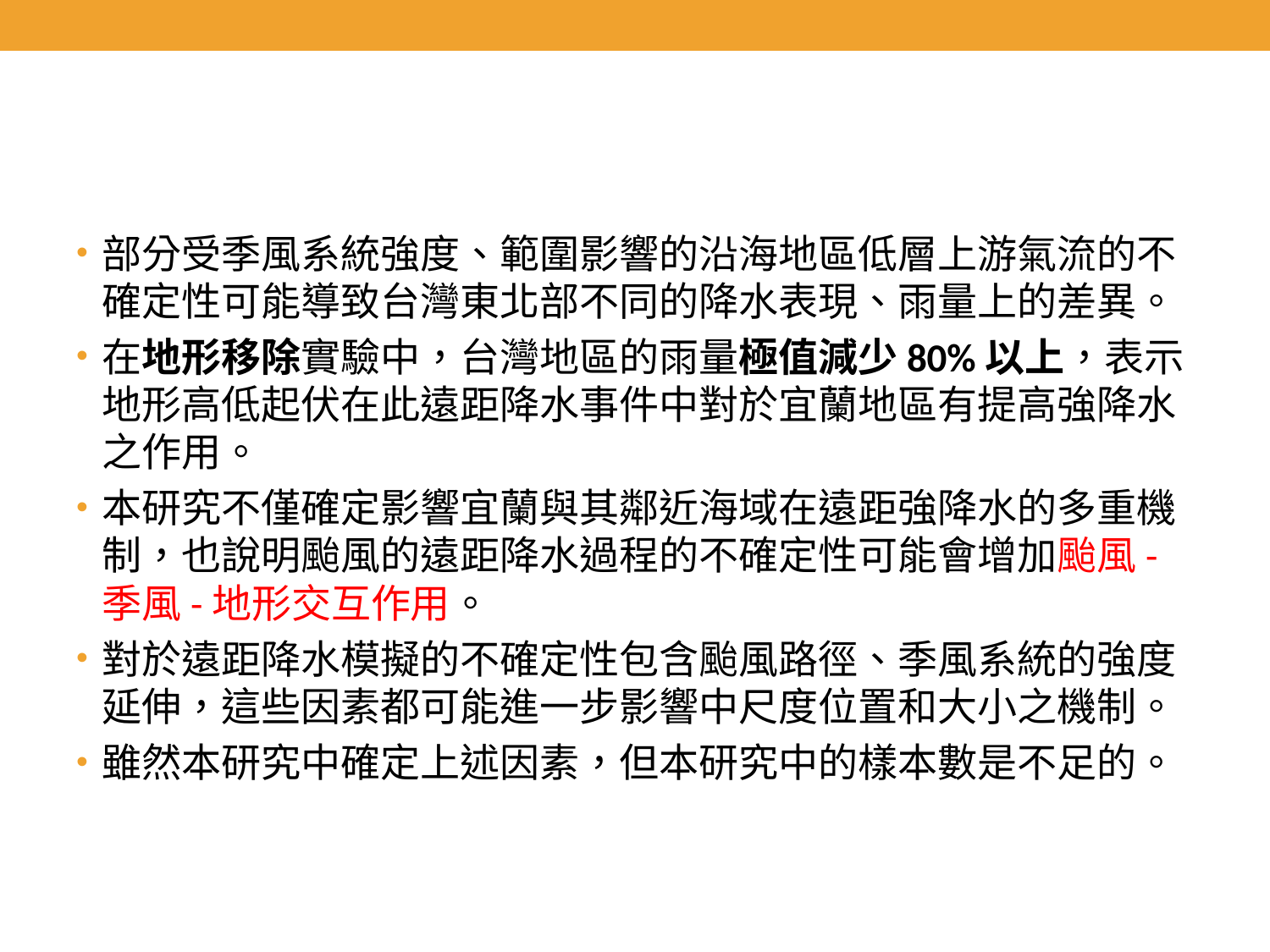

部分受季風系統強度、範圍影響的沿海地區低層上游氣流的不確定性可能導致台灣東北部不同的降水表現、雨量上的差異。
在地形移除實驗中，台灣地區的雨量極值減少80%以上，表示地形高低起伏在此遠距降水事件中對於宜蘭地區有提高強降水之作用。
本研究不僅確定影響宜蘭與其鄰近海域在遠距強降水的多重機制，也說明颱風的遠距降水過程的不確定性可能會增加颱風-季風-地形交互作用。
對於遠距降水模擬的不確定性包含颱風路徑、季風系統的強度延伸，這些因素都可能進一步影響中尺度位置和大小之機制。
雖然本研究中確定上述因素，但本研究中的樣本數是不足的。